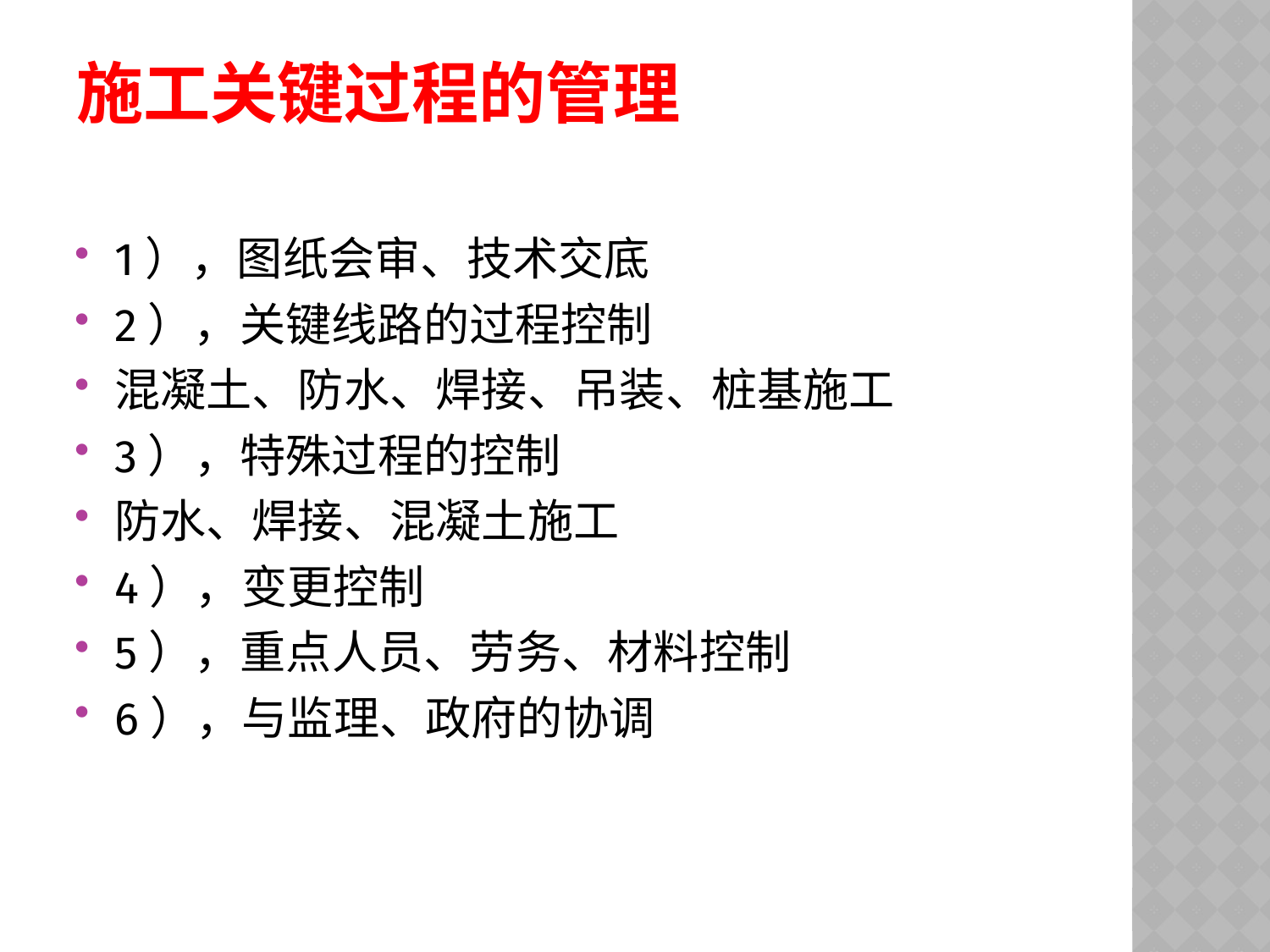

# 施工关键过程的管理
1），图纸会审、技术交底
2），关键线路的过程控制
混凝土、防水、焊接、吊装、桩基施工
3），特殊过程的控制
防水、焊接、混凝土施工
4），变更控制
5），重点人员、劳务、材料控制
6），与监理、政府的协调